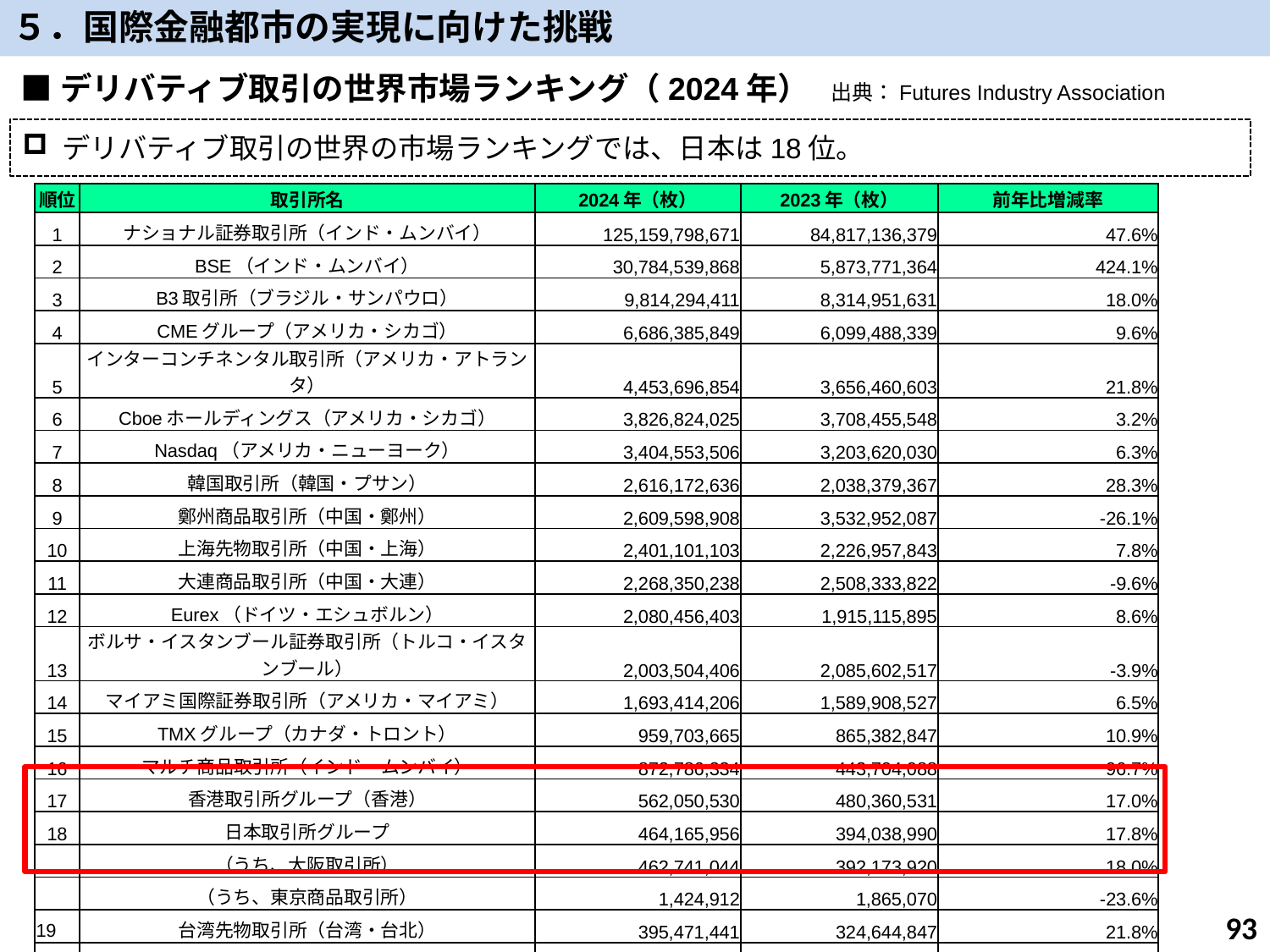

５．国際金融都市の実現に向けた挑戦
■デリバティブ取引の世界市場ランキング（2024年）　出典：Futures Industry Association
デリバティブ取引の世界の市場ランキングでは、日本は18位。
| 順位 | 取引所名 | 2024年（枚） | 2023年（枚） | 前年比増減率 |
| --- | --- | --- | --- | --- |
| 1 | ナショナル証券取引所（インド・ムンバイ） | 125,159,798,671 | 84,817,136,379 | 47.6% |
| 2 | BSE（インド・ムンバイ） | 30,784,539,868 | 5,873,771,364 | 424.1% |
| 3 | B3取引所（ブラジル・サンパウロ） | 9,814,294,411 | 8,314,951,631 | 18.0% |
| 4 | CMEグループ（アメリカ・シカゴ） | 6,686,385,849 | 6,099,488,339 | 9.6% |
| 5 | インターコンチネンタル取引所（アメリカ・アトランタ） | 4,453,696,854 | 3,656,460,603 | 21.8% |
| 6 | Cboeホールディングス（アメリカ・シカゴ） | 3,826,824,025 | 3,708,455,548 | 3.2% |
| 7 | Nasdaq（アメリカ・ニューヨーク） | 3,404,553,506 | 3,203,620,030 | 6.3% |
| 8 | 韓国取引所（韓国・プサン） | 2,616,172,636 | 2,038,379,367 | 28.3% |
| 9 | 鄭州商品取引所（中国・鄭州） | 2,609,598,908 | 3,532,952,087 | -26.1% |
| 10 | 上海先物取引所（中国・上海） | 2,401,101,103 | 2,226,957,843 | 7.8% |
| 11 | 大連商品取引所（中国・大連） | 2,268,350,238 | 2,508,333,822 | -9.6% |
| 12 | Eurex（ドイツ・エシュボルン） | 2,080,456,403 | 1,915,115,895 | 8.6% |
| 13 | ボルサ・イスタンブール証券取引所（トルコ・イスタンブール） | 2,003,504,406 | 2,085,602,517 | -3.9% |
| 14 | マイアミ国際証券取引所（アメリカ・マイアミ） | 1,693,414,206 | 1,589,908,527 | 6.5% |
| 15 | TMXグループ（カナダ・トロント） | 959,703,665 | 865,382,847 | 10.9% |
| 16 | マルチ商品取引所（インド・ムンバイ） | 872,786,334 | 443,704,088 | 96.7% |
| 17 | 香港取引所グループ（香港） | 562,050,530 | 480,360,531 | 17.0% |
| 18 | 日本取引所グループ | 464,165,956 | 394,038,990 | 17.8% |
|  | （うち、大阪取引所） | 462,741,044 | 392,173,920 | 18.0% |
|  | （うち、東京商品取引所） | 1,424,912 | 1,865,070 | -23.6% |
| 19 | 台湾先物取引所（台湾・台北） | 395,471,441 | 324,644,847 | 21.8% |
| 20 | MEMXオプション取引所（アメリカ・ニューヨーク） | 301,113,159 | - | 5147.3％ |

93